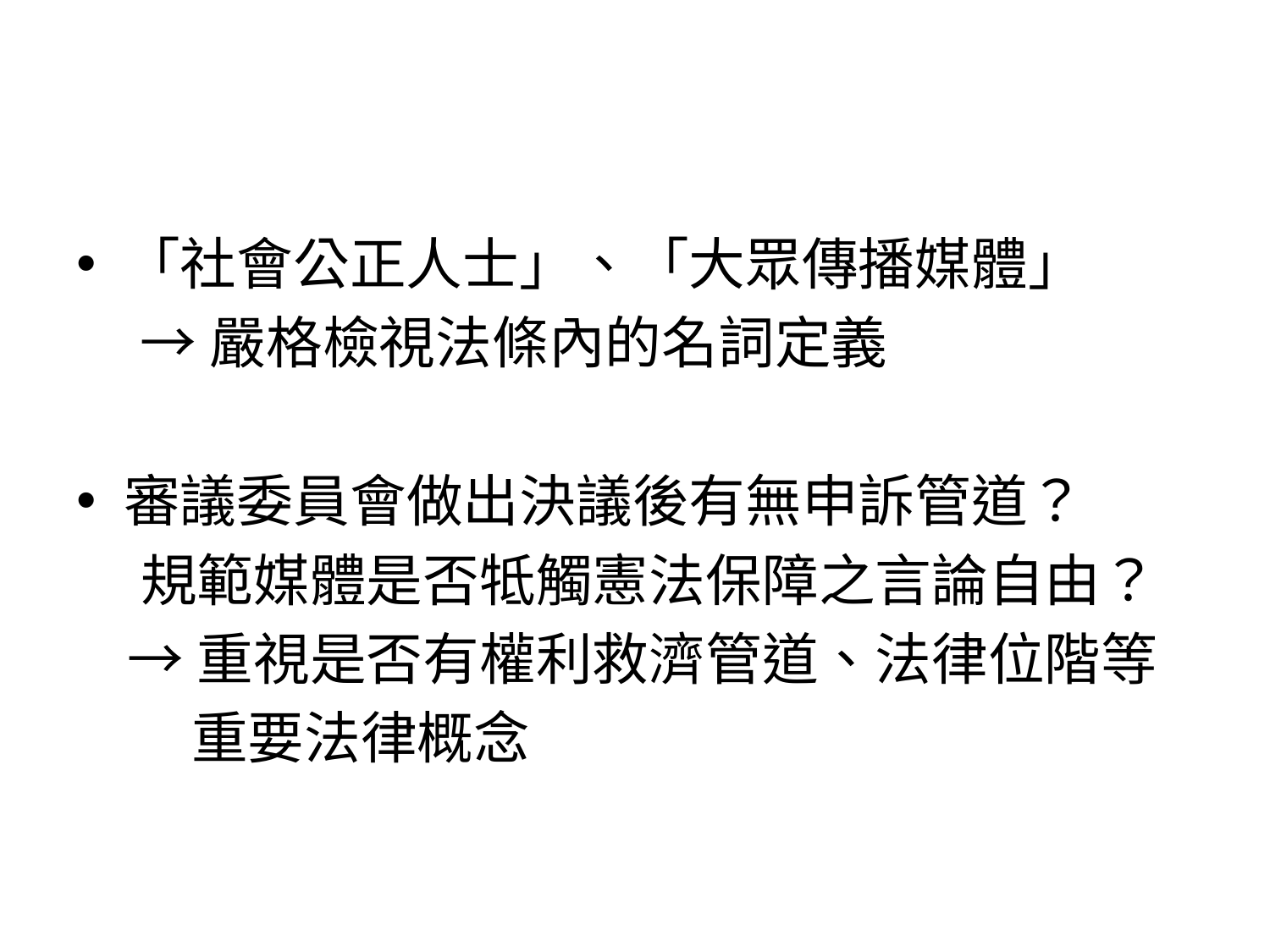

#
「社會公正人士」、「大眾傳播媒體」
     →嚴格檢視法條內的名詞定義

審議委員會做出決議後有無申訴管道？
    規範媒體是否牴觸憲法保障之言論自由？
    →重視是否有權利救濟管道、法律位階等
        重要法律概念